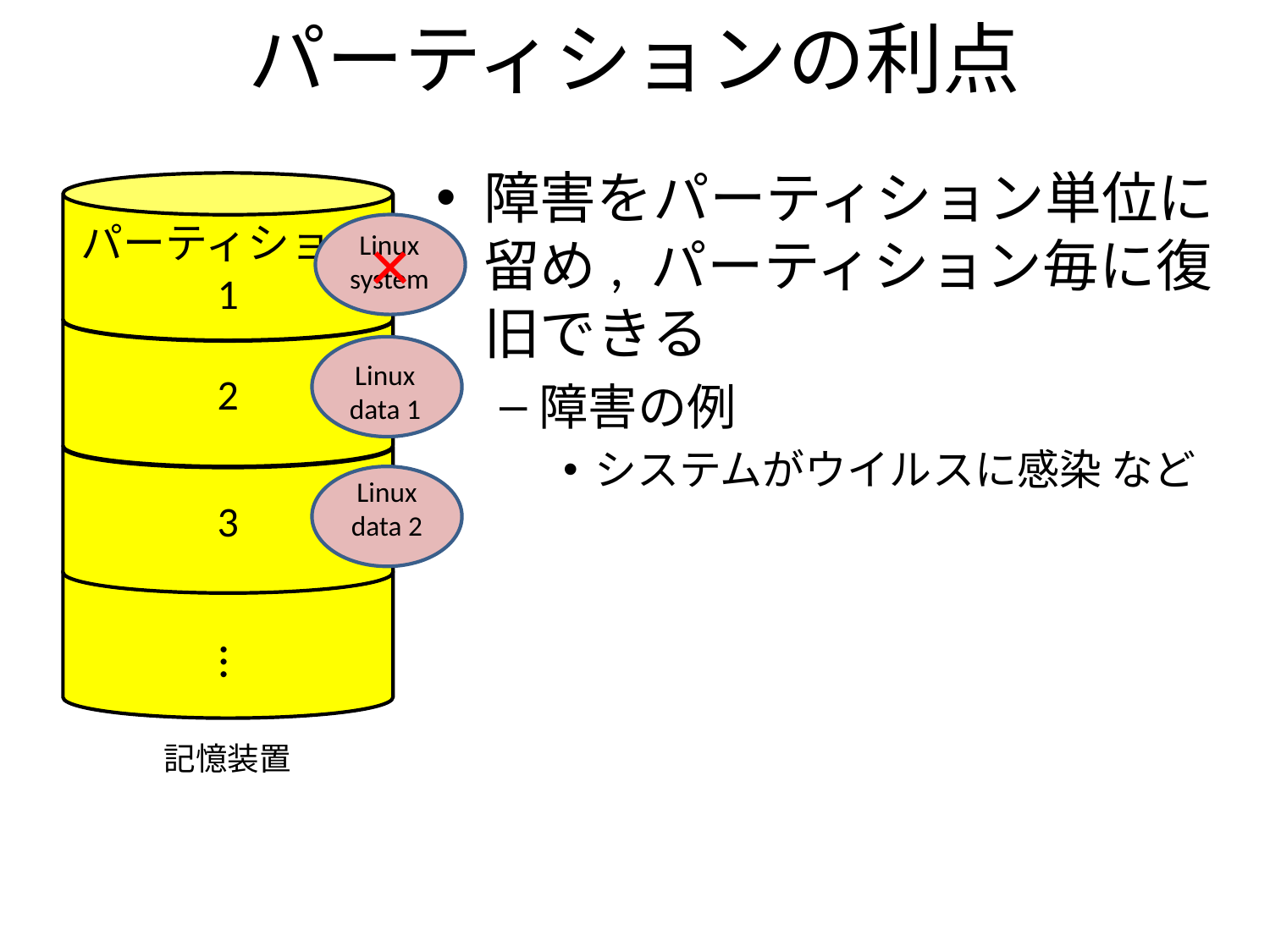

# パーティションの利点
障害をパーティション単位に留め, パーティション毎に復旧できる
障害の例
システムがウイルスに感染 など
パーティション 1
2
3

×

Linux
system

Linux
data 1

Linux
data 2
…
記憶装置